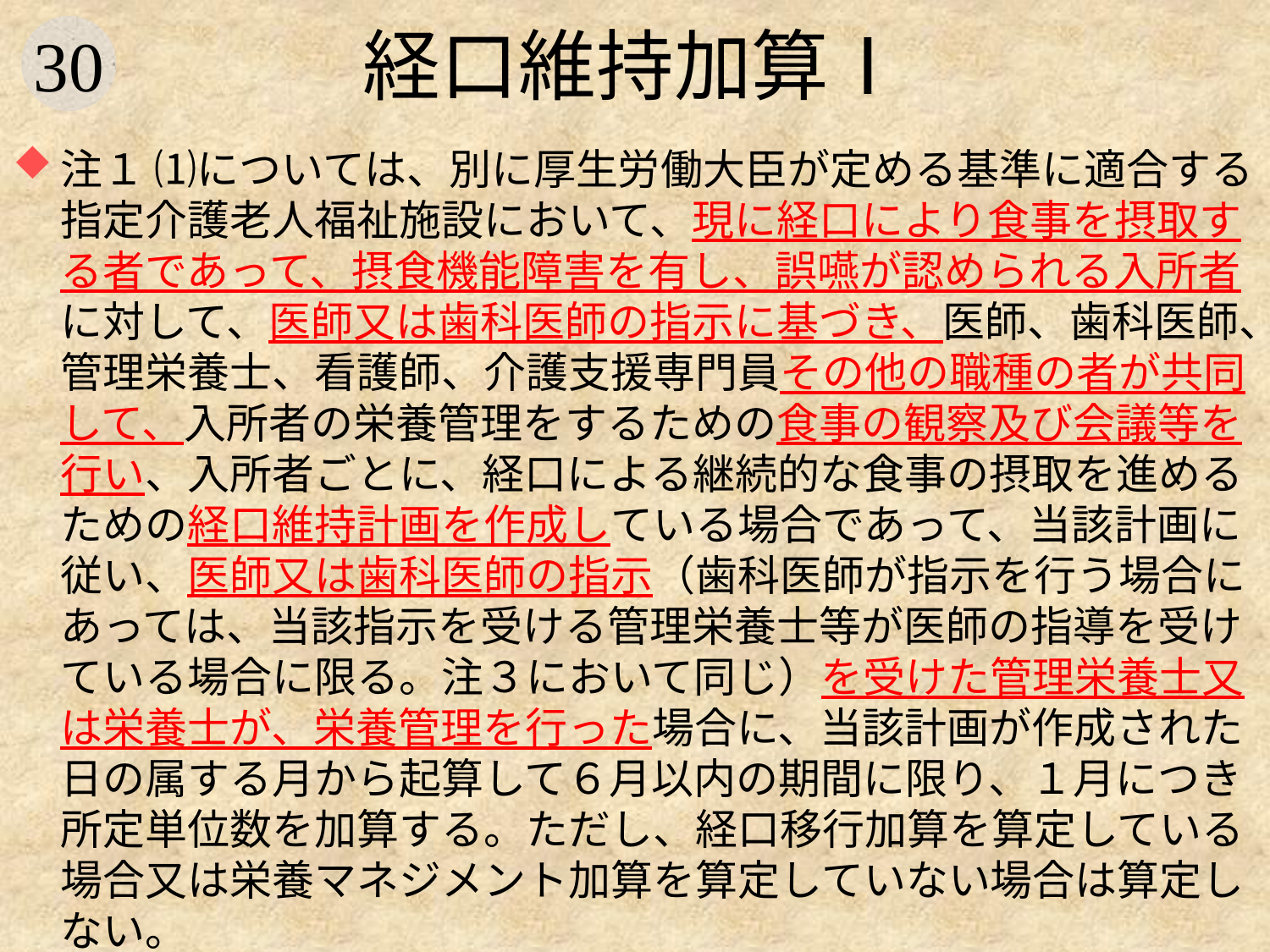

# 経口維持加算Ⅰ
注１ ⑴については、別に厚生労働大臣が定める基準に適合する指定介護老人福祉施設において、現に経口により食事を摂取する者であって、摂食機能障害を有し、誤嚥が認められる入所者に対して、医師又は歯科医師の指示に基づき、医師、歯科医師、管理栄養士、看護師、介護支援専門員その他の職種の者が共同して、入所者の栄養管理をするための食事の観察及び会議等を行い、入所者ごとに、経口による継続的な食事の摂取を進めるための経口維持計画を作成している場合であって、当該計画に従い、医師又は歯科医師の指示（歯科医師が指示を行う場合にあっては、当該指示を受ける管理栄養士等が医師の指導を受けている場合に限る。注３において同じ）を受けた管理栄養士又は栄養士が、栄養管理を行った場合に、当該計画が作成された日の属する月から起算して６月以内の期間に限り、１月につき所定単位数を加算する。ただし、経口移行加算を算定している場合又は栄養マネジメント加算を算定していない場合は算定しない。